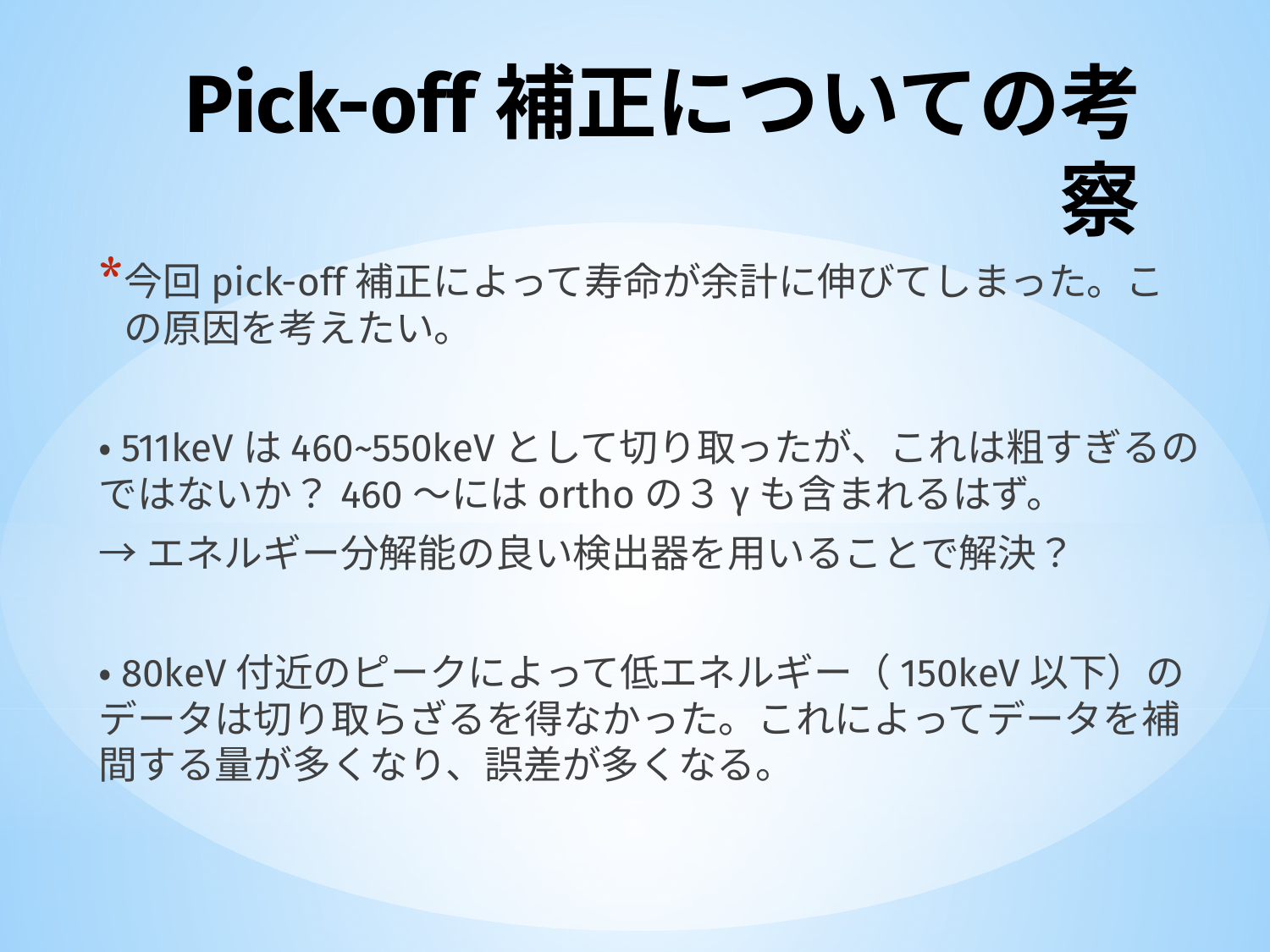

# Pick-off補正についての考察
今回pick-off補正によって寿命が余計に伸びてしまった。この原因を考えたい。

・511keVは460~550keVとして切り取ったが、これは粗すぎるのではないか？460〜にはorthoの３γも含まれるはず。
→エネルギー分解能の良い検出器を用いることで解決？

・80keV付近のピークによって低エネルギー（150keV以下）のデータは切り取らざるを得なかった。これによってデータを補間する量が多くなり、誤差が多くなる。